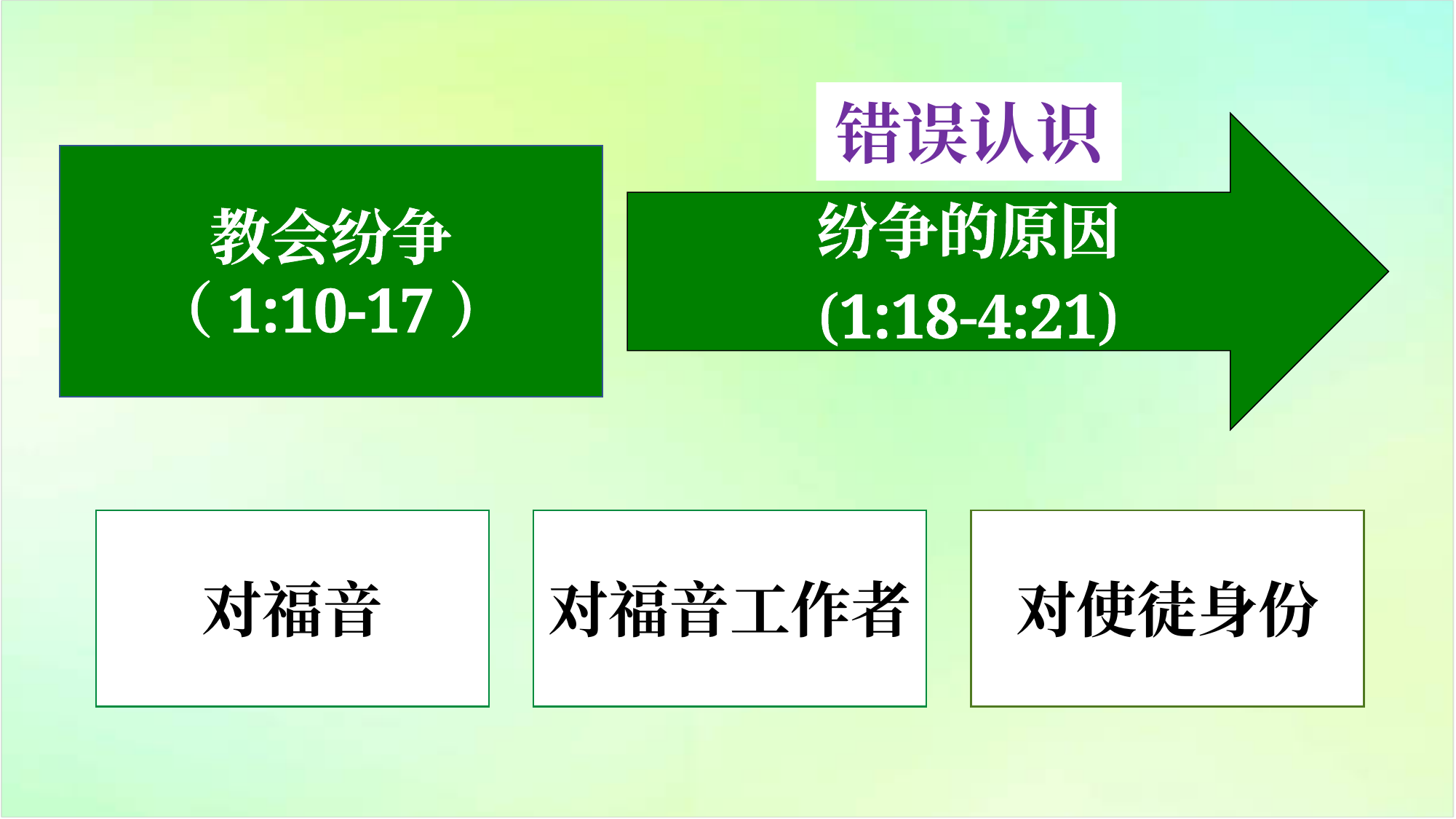

错误认识
纷争的原因
(1:18-4:21)
教会纷争
（1:10-17）
对福音
对福音工作者
对使徒身份